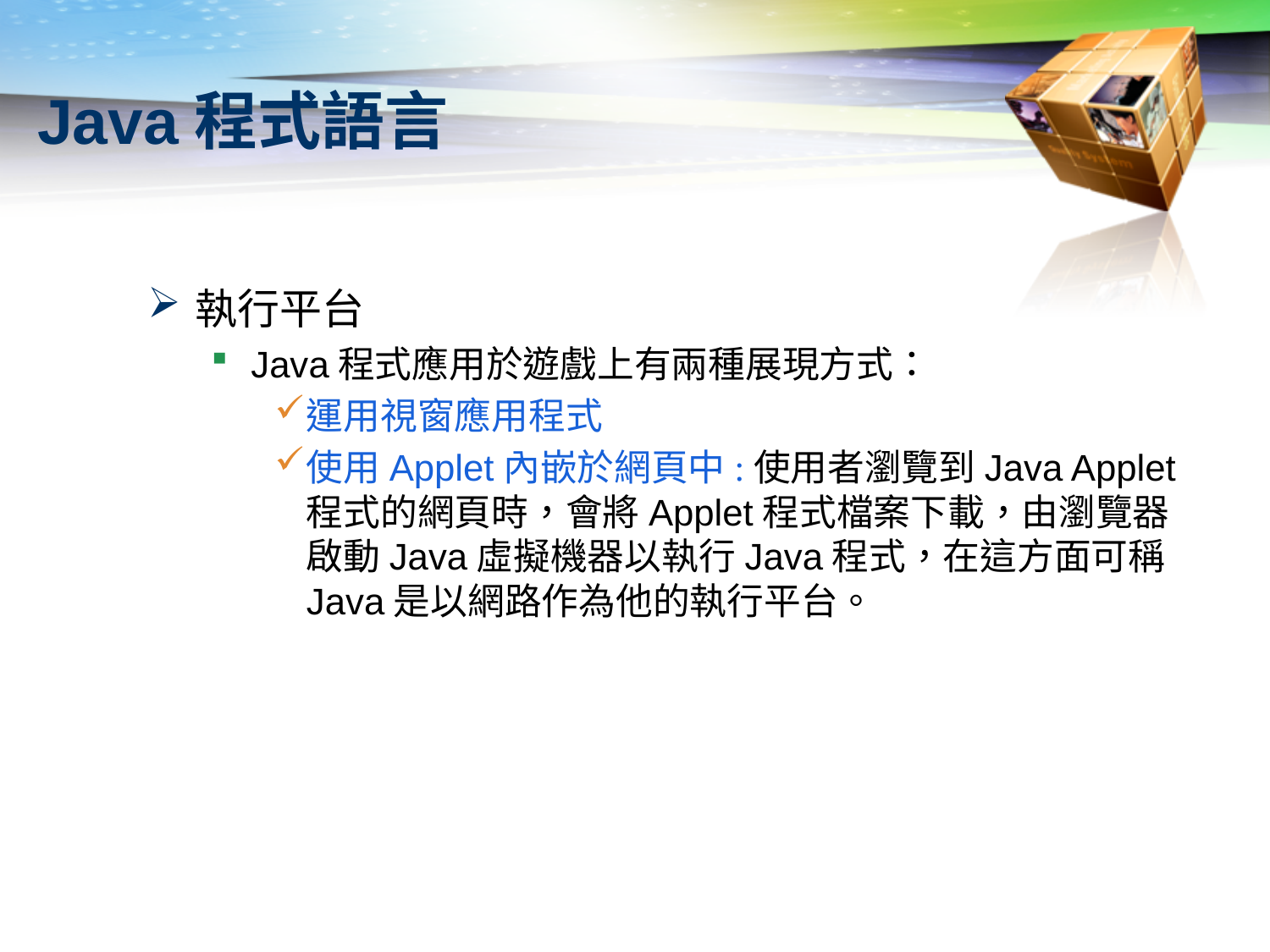

# Java程式語言
執行平台
Java程式應用於遊戲上有兩種展現方式：
運用視窗應用程式
使用Applet內嵌於網頁中:使用者瀏覽到Java Applet程式的網頁時，會將Applet程式檔案下載，由瀏覽器啟動Java虛擬機器以執行Java程式，在這方面可稱Java是以網路作為他的執行平台。